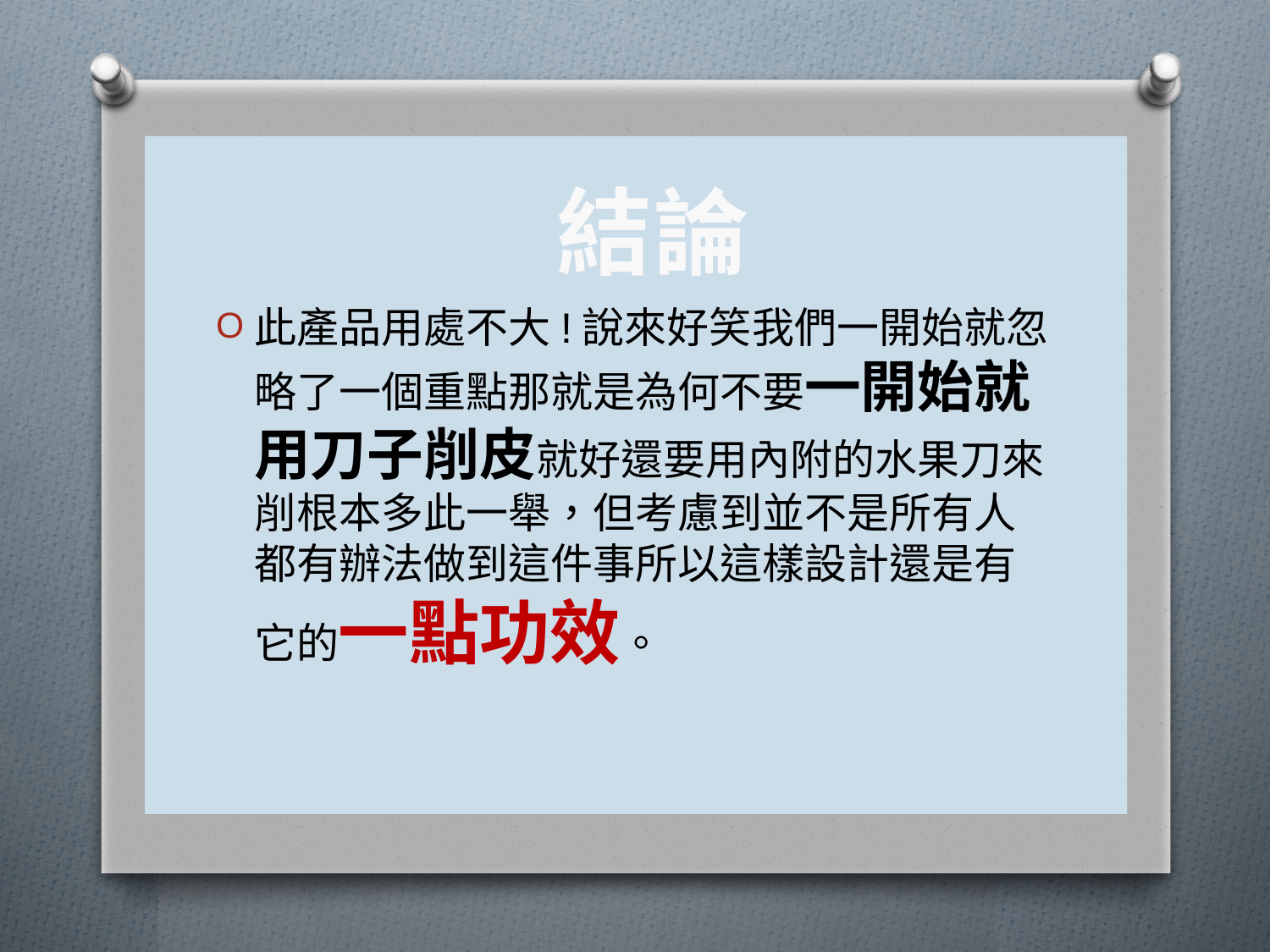

#
結論

此產品用處不大!說來好笑我們一開始就忽略了一個重點那就是為何不要一開始就用刀子削皮就好還要用內附的水果刀來削根本多此一舉，但考慮到並不是所有人都有辦法做到這件事所以這樣設計還是有它的一點功效。